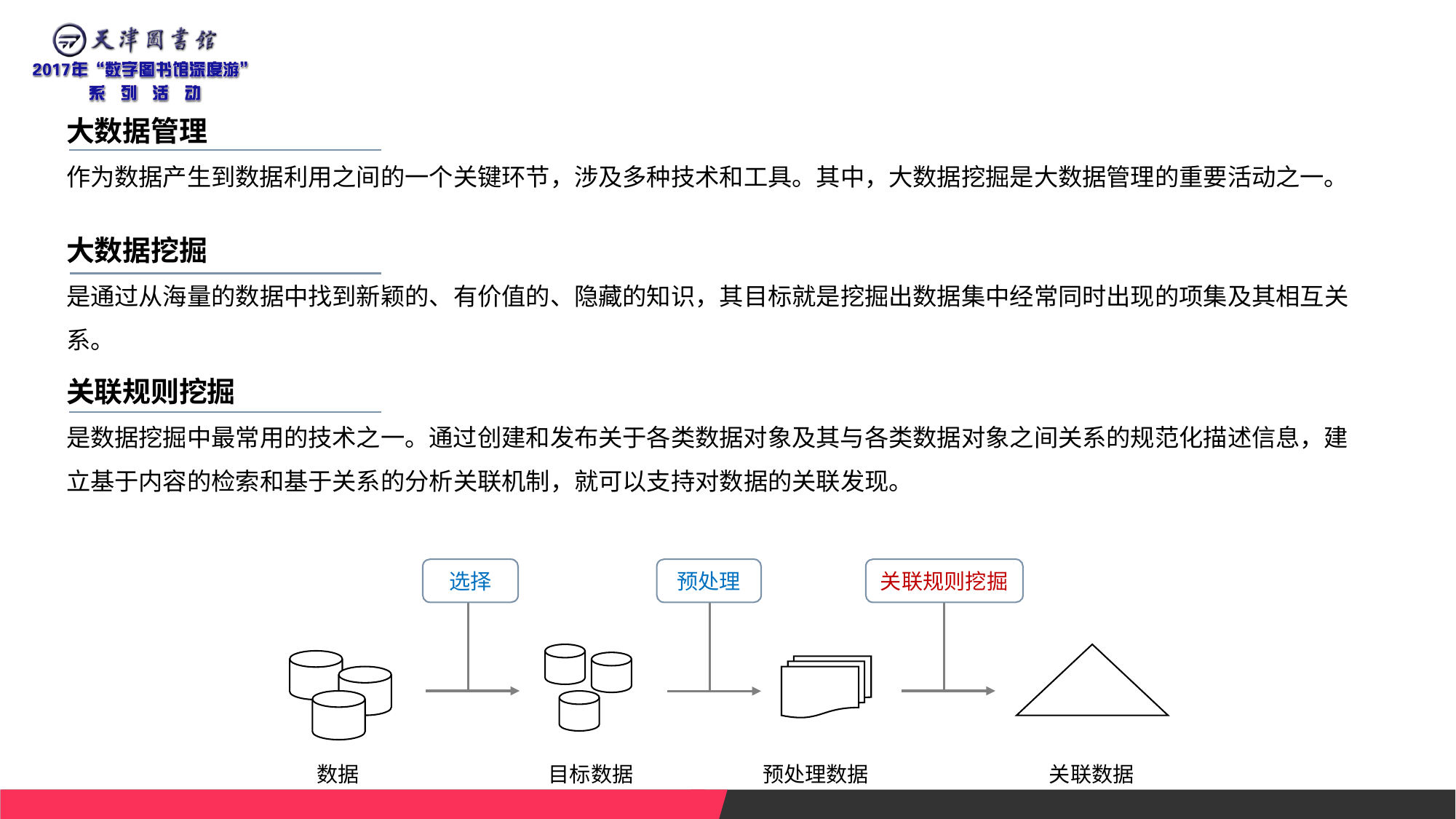

6、大数据管理与分析
大数据管理
作为数据产生到数据利用之间的一个关键环节，涉及多种技术和工具。其中，大数据挖掘是大数据管理的重要活动之一。
大数据挖掘
是通过从海量的数据中找到新颖的、有价值的、隐藏的知识，其目标就是挖掘出数据集中经常同时出现的项集及其相互关系。
关联规则挖掘
是数据挖掘中最常用的技术之一。通过创建和发布关于各类数据对象及其与各类数据对象之间关系的规范化描述信息，建立基于内容的检索和基于关系的分析关联机制，就可以支持对数据的关联发现。
选择
预处理
关联规则挖掘

数据
目标数据
预处理数据
关联数据